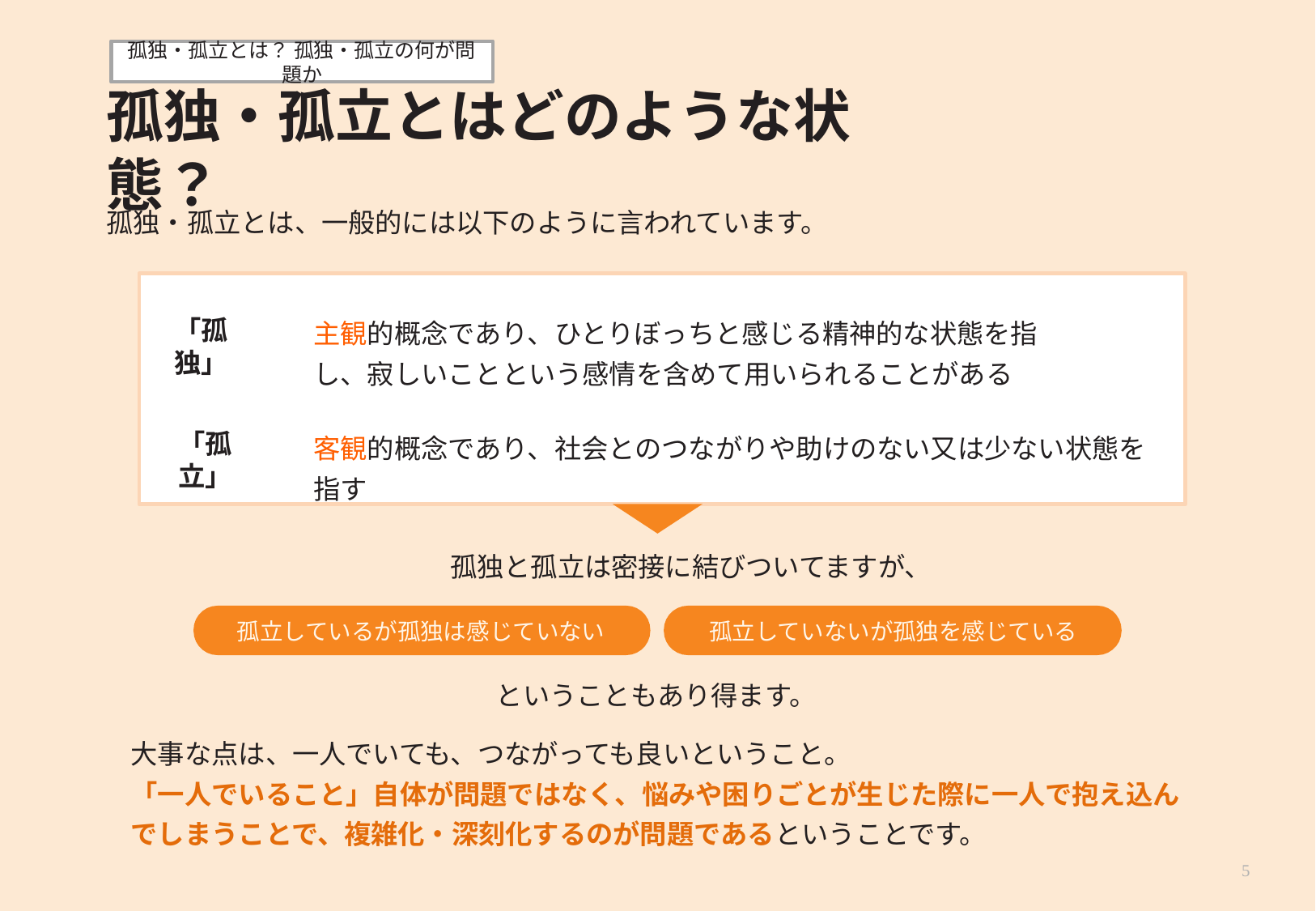

孤独・孤立とは？ 孤独・孤立の何が問題か
# 孤独・孤立とはどのような状態？
孤独・孤立とは、一般的には以下のように言われています。

主観的概念であり、ひとりぼっちと感じる精神的な状態を指し、寂しいことという感情を含めて用いられることがある
客観的概念であり、社会とのつながりや助けのない又は少ない状態を指す
「孤独」
「孤立」
孤独と孤立は密接に結びついてますが、

孤立しているが孤独は感じていない
孤立していないが孤独を感じている
ということもあり得ます。
大事な点は、一人でいても、つながっても良いということ。
「一人でいること」自体が問題ではなく、悩みや困りごとが生じた際に一人で抱え込んでしまうことで、複雑化・深刻化するのが問題であるということです。
5